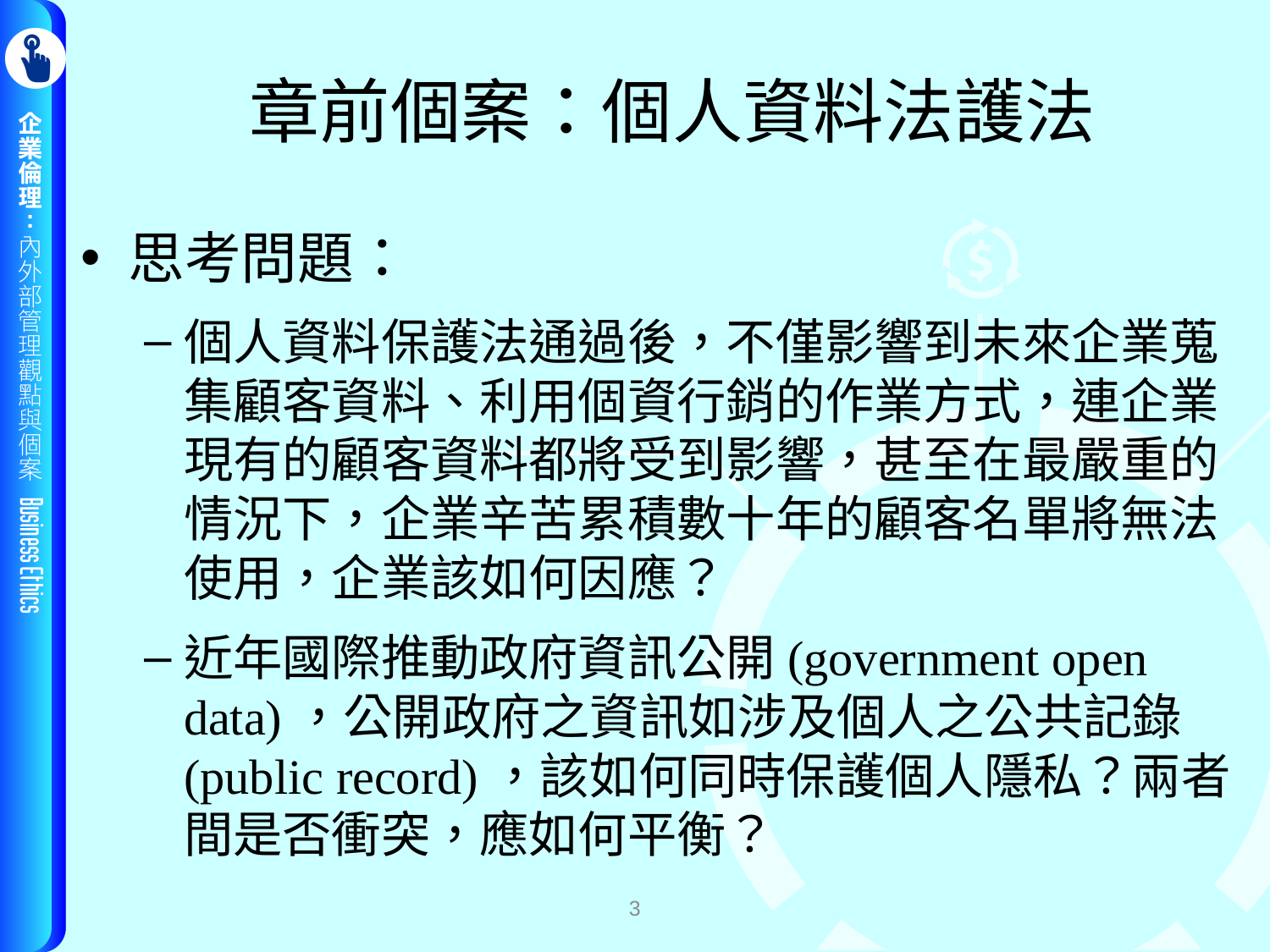

# 章前個案：個人資料法護法
思考問題：
個人資料保護法通過後，不僅影響到未來企業蒐集顧客資料、利用個資行銷的作業方式，連企業現有的顧客資料都將受到影響，甚至在最嚴重的情況下，企業辛苦累積數十年的顧客名單將無法使用，企業該如何因應？
近年國際推動政府資訊公開(government open data)，公開政府之資訊如涉及個人之公共記錄(public record)，該如何同時保護個人隱私？兩者間是否衝突，應如何平衡？
3